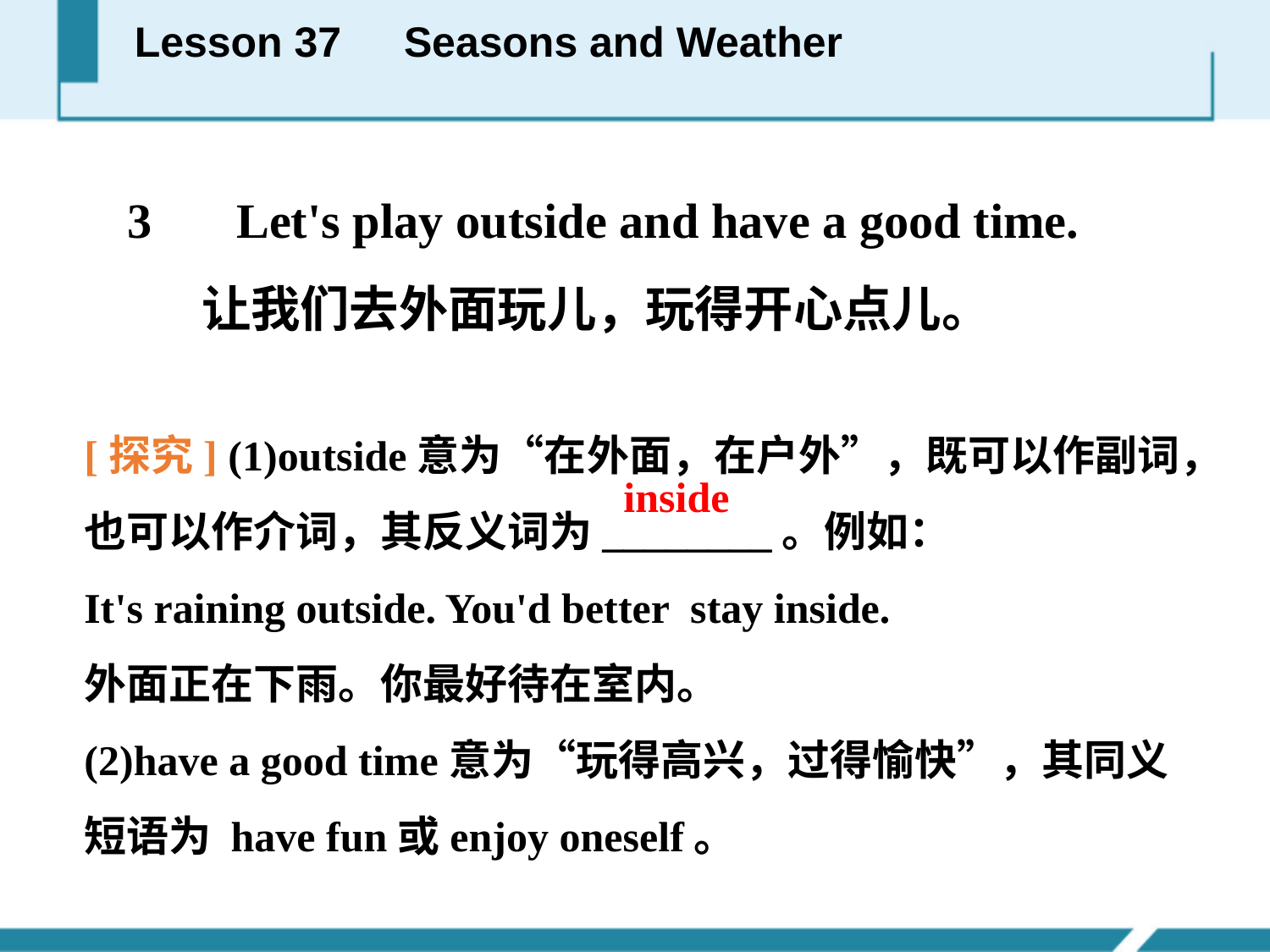

Lesson 37　Seasons and Weather
　 3　 Let's play outside and have a good time.
            让我们去外面玩儿，玩得开心点儿。
[探究] (1)outside意为“在外面，在户外”，既可以作副词，也可以作介词，其反义词为________。例如：
It's raining outside. You'd better  stay inside.
外面正在下雨。你最好待在室内。
(2)have a good time意为“玩得高兴，过得愉快”，其同义短语为 have fun或enjoy oneself。
inside